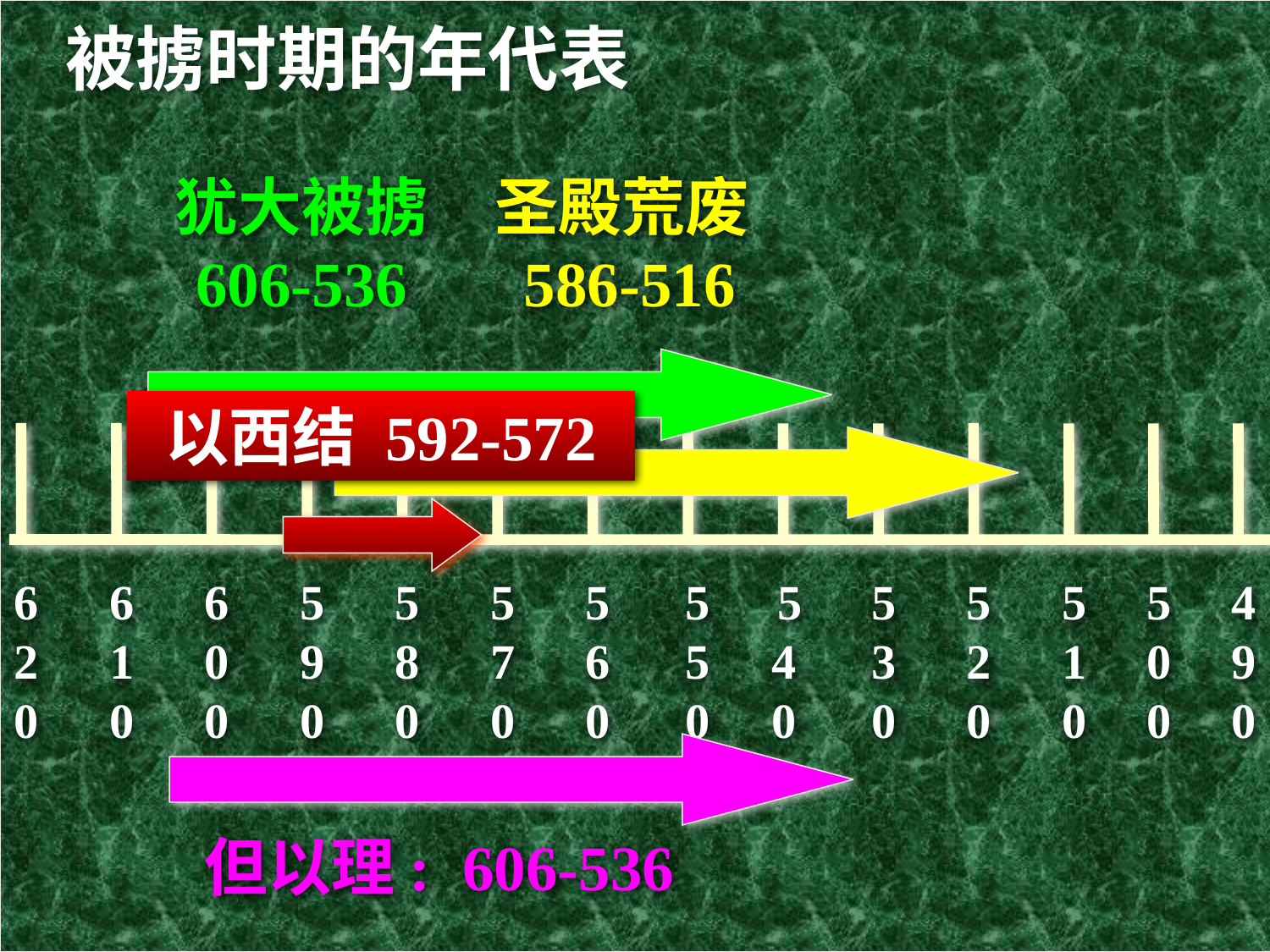

被掳时期的年代表
犹大被掳 606-536
圣殿荒废586-516

以西结 592-572

620
610
600
590
580
570
560
5 5 0
 5 4 0
530
520
510
500
490

但以理:  606-536